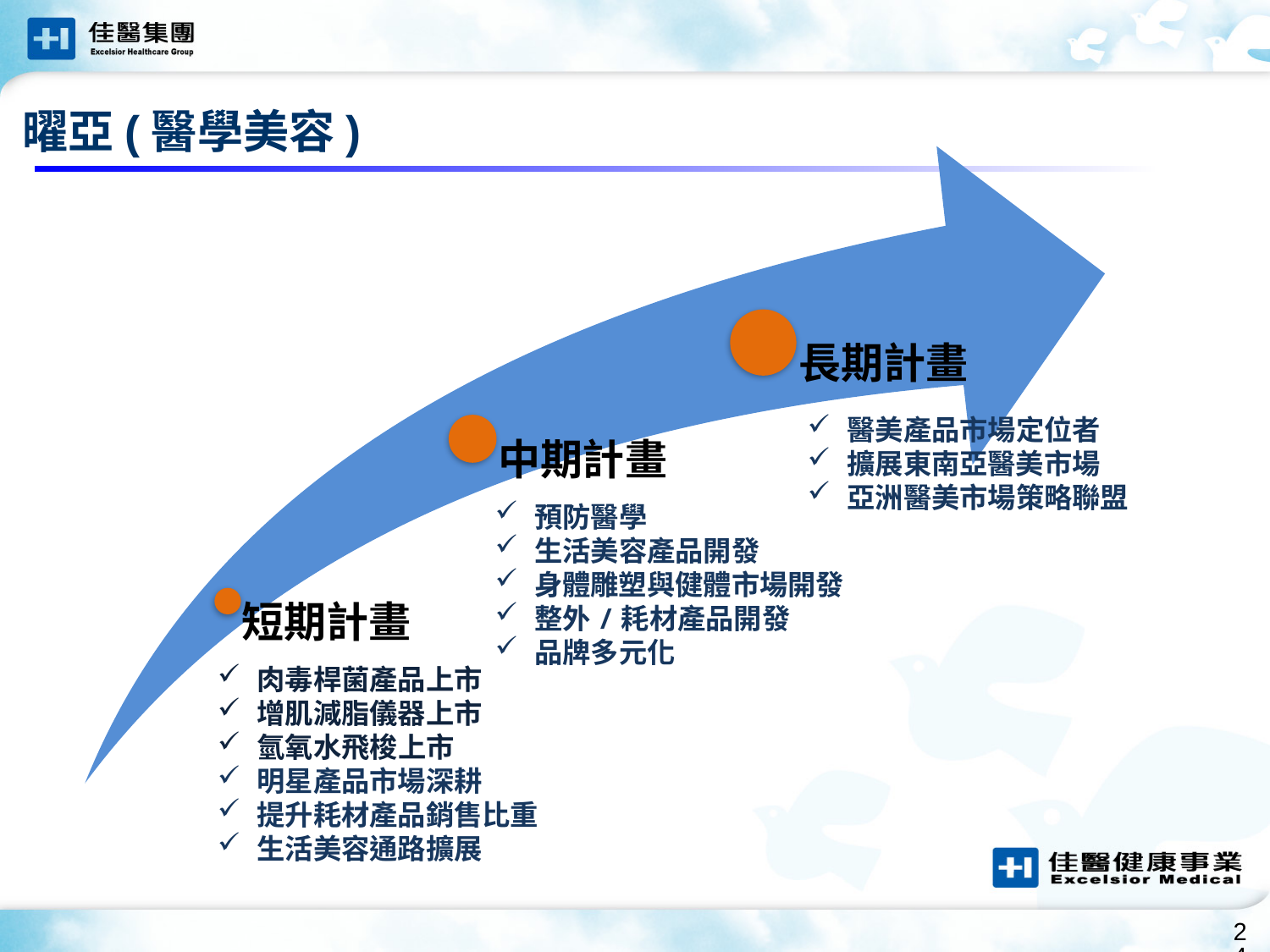

曜亞(醫學美容)
短期計畫
中期計畫
長期計畫

醫美產品市場定位者
擴展東南亞醫美市場
亞洲醫美市場策略聯盟
預防醫學
生活美容產品開發
身體雕塑與健體市場開發
整外/耗材產品開發
品牌多元化
肉毒桿菌產品上市
增肌減脂儀器上市
氫氧水飛梭上市
明星產品市場深耕
提升耗材產品銷售比重
生活美容通路擴展
24